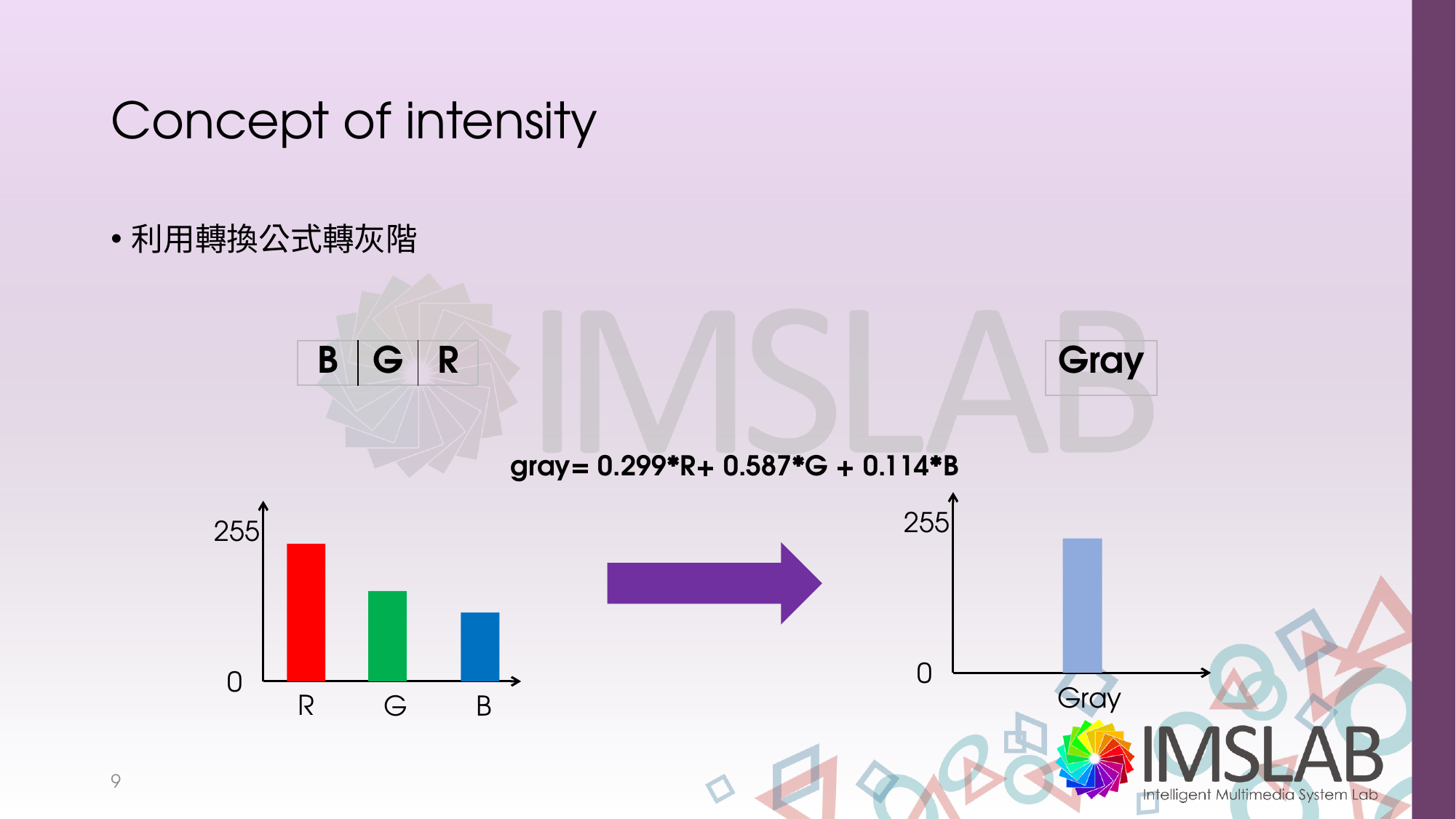

# Concept of intensity
利用轉換公式轉灰階
| B | G | R |
| --- | --- | --- |
| Gray |
| --- |
 gray= 0.299*R+ 0.587*G + 0.114*B
255
255

0
0
Gray
R
G
B
9